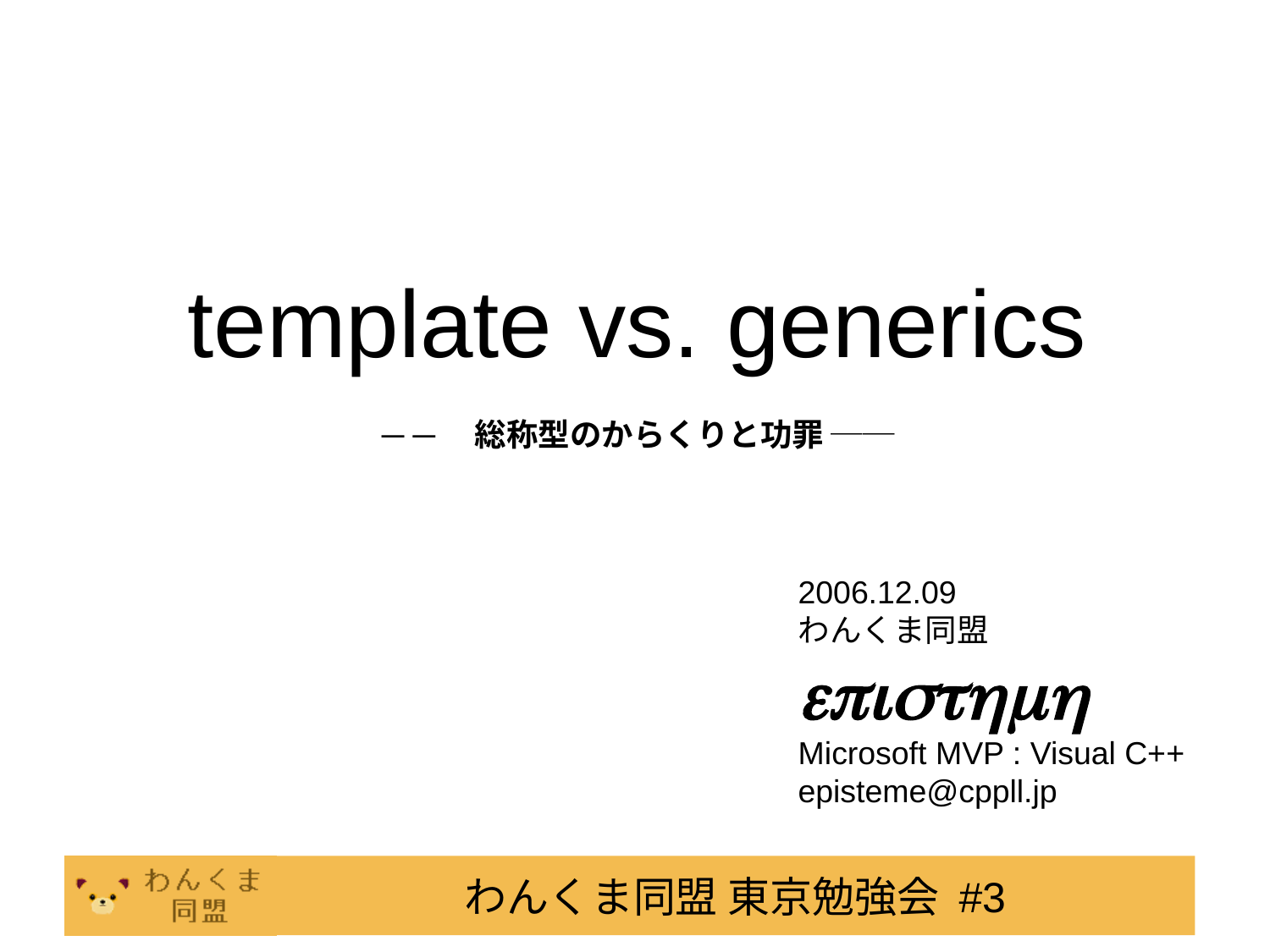

template vs. generics
─ ─　総称型のからくりと功罪 ──
2006.12.09
わんくま同盟
επιστημη
Microsoft MVP : Visual C++
episteme@cppll.jp